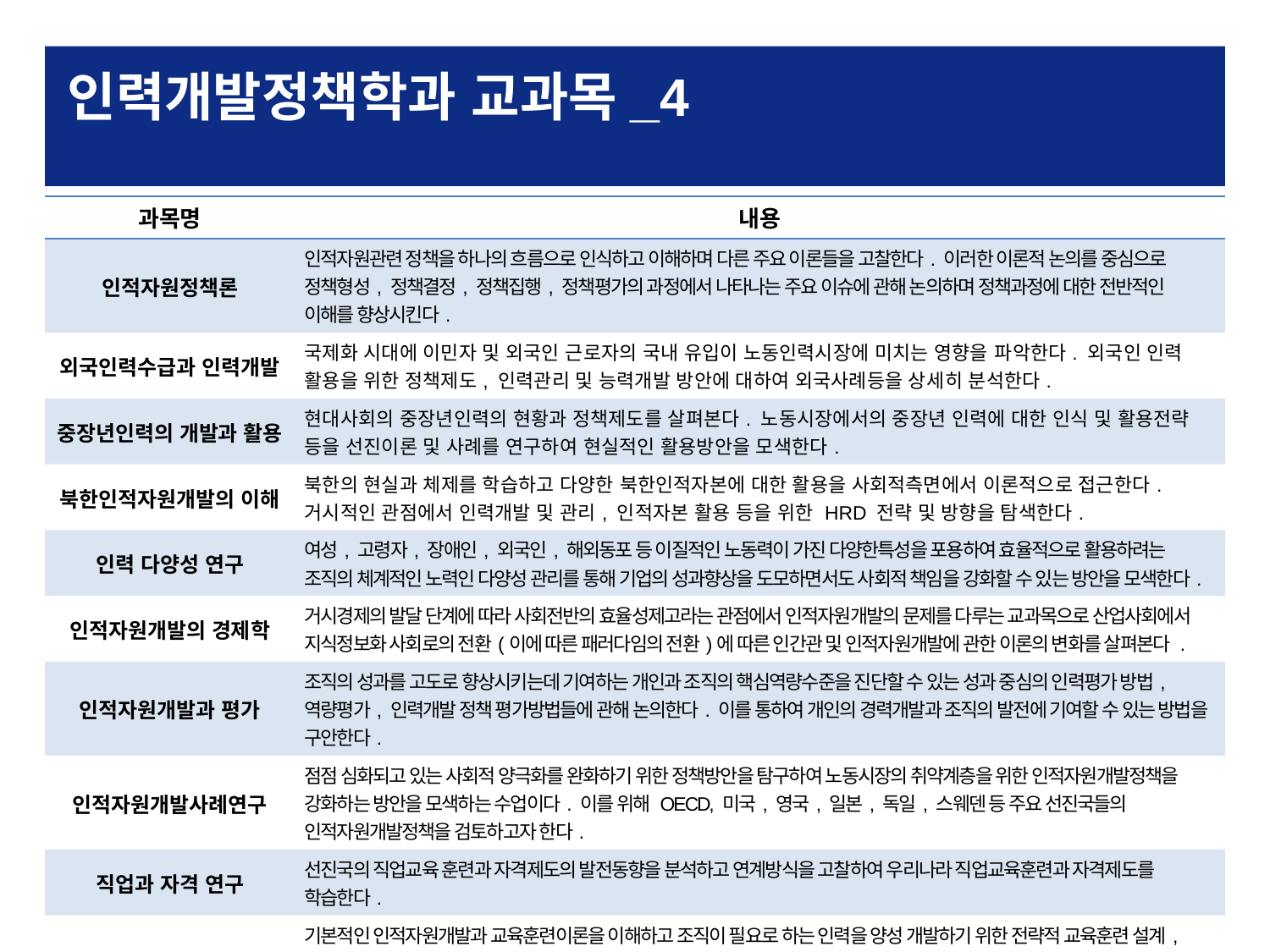

인력개발정책학과 교과목_4
| 과목명 | 내용 |
| --- | --- |
| 인적자원정책론 | 인적자원관련 정책을 하나의 흐름으로 인식하고 이해하며 다른 주요 이론들을 고찰한다. 이러한 이론적 논의를 중심으로 정책형성, 정책결정, 정책집행, 정책평가의 과정에서 나타나는 주요 이슈에 관해 논의하며 정책과정에 대한 전반적인 이해를 향상시킨다. |
| 외국인력수급과 인력개발 | 국제화 시대에 이민자 및 외국인 근로자의 국내 유입이 노동인력시장에 미치는 영향을 파악한다. 외국인 인력 활용을 위한 정책제도, 인력관리 및 능력개발 방안에 대하여 외국사례등을 상세히 분석한다. |
| 중장년인력의 개발과 활용 | 현대사회의 중장년인력의 현황과 정책제도를 살펴본다. 노동시장에서의 중장년 인력에 대한 인식 및 활용전략 등을 선진이론 및 사례를 연구하여 현실적인 활용방안을 모색한다. |
| 북한인적자원개발의 이해 | 북한의 현실과 체제를 학습하고 다양한 북한인적자본에 대한 활용을 사회적측면에서 이론적으로 접근한다. 거시적인 관점에서 인력개발 및 관리, 인적자본 활용 등을 위한 HRD 전략 및 방향을 탐색한다. |
| 인력 다양성 연구 | 여성, 고령자, 장애인, 외국인, 해외동포 등 이질적인 노동력이 가진 다양한특성을 포용하여 효율적으로 활용하려는 조직의 체계적인 노력인 다양성 관리를 통해 기업의 성과향상을 도모하면서도 사회적 책임을 강화할 수 있는 방안을 모색한다. |
| 인적자원개발의 경제학 | 거시경제의 발달 단계에 따라 사회전반의 효율성제고라는 관점에서 인적자원개발의 문제를 다루는 교과목으로 산업사회에서 지식정보화 사회로의 전환(이에 따른 패러다임의 전환)에 따른 인간관 및 인적자원개발에 관한 이론의 변화를 살펴본다 . |
| 인적자원개발과 평가 | 조직의 성과를 고도로 향상시키는데 기여하는 개인과 조직의 핵심역량수준을 진단할 수 있는 성과 중심의 인력평가 방법, 역량평가, 인력개발 정책 평가방법들에 관해 논의한다. 이를 통하여 개인의 경력개발과 조직의 발전에 기여할 수 있는 방법을 구안한다. |
| 인적자원개발사례연구 | 점점 심화되고 있는 사회적 양극화를 완화하기 위한 정책방안을 탐구하여 노동시장의 취약계층을 위한 인적자원개발정책을 강화하는 방안을 모색하는 수업이다. 이를 위해 OECD, 미국, 영국, 일본, 독일, 스웨덴 등 주요 선진국들의 인적자원개발정책을 검토하고자 한다. |
| 직업과 자격 연구 | 선진국의 직업교육 훈련과 자격제도의 발전동향을 분석하고 연계방식을 고찰하여 우리나라 직업교육훈련과 자격제도를 학습한다. |
| 교육훈련과 인적자원개발 | 기본적인 인적자원개발과 교육훈련이론을 이해하고 조직이 필요로 하는 인력을 양성 개발하기 위한 전략적 교육훈련 설계, 방법, 평가, 훈련전이 방안을 탐색한다. 주요 내용으로는 교육훈련과정 설계, 훈련전이, 훈련평가와 교육훈련과 HR시스템의 연계를 다룬다. |
| 경력개발의 이론과 실제 | 개인의 경력계획과 조직의 인재육성 정책에 대해 탐구한다. 한 개인이 직장생활에서 일을 통해 거쳐가는 길인 개인경력개발의 필요성과 함께 경력개발이론, 경력개발제도의 설계와 관리, 자기 진단 등을 체계적으로 학습한다. 아울러 경력재발제도의 사례를 분석한다. |
| 조직개발의 이론과 실제 | 조직개발 연구분야를 전반적으로 다르며, 조직개발의 기본 원칙, 실행, 가치,스킬의 구체적인 과정을 탐색한다. 개인, 그룹, 지역, 국가 등 조직개발 전문가가 행할 수 있는 실행방법의 모든 측면을 다루고 있으며 다양하고 생생한 실제 사례를 제시함으로써, 조직개발 전문가가 프로젝트를 진행하는 과정과각각의 단계에서 필요한 역량이 무엇인지 살펴본다. |